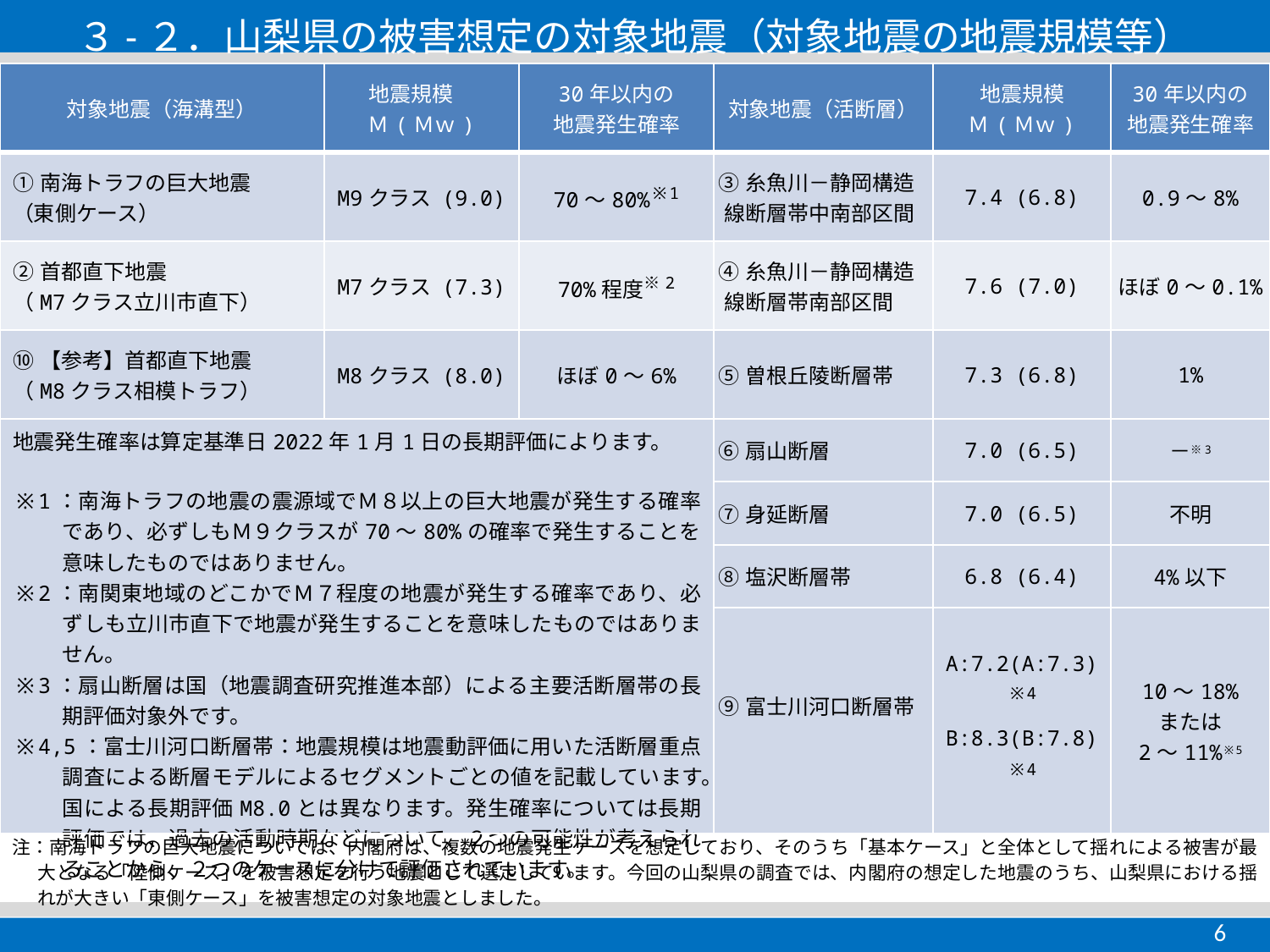

# ３-２．山梨県の被害想定の対象地震（対象地震の地震規模等）
| 対象地震（海溝型） | 地震規模　 Ｍ(Ｍｗ) | 30年以内の 地震発生確率 | 対象地震（活断層） | 地震規模 Ｍ(Ｍｗ) | 30年以内の 地震発生確率 |
| --- | --- | --- | --- | --- | --- |
| ①南海トラフの巨大地震 （東側ケース） | M9クラス (9.0) | 70～80%※1 | ③糸魚川－静岡構造 線断層帯中南部区間 | 7.4 (6.8) | 0.9～8% |
| ②首都直下地震 （M7クラス立川市直下） | M7クラス (7.3) | 70%程度※2 | ④糸魚川－静岡構造 線断層帯南部区間 | 7.6 (7.0) | ほぼ0～0.1% |
| ⑩【参考】首都直下地震 （M8クラス相模トラフ） | M8クラス (8.0) | ほぼ0～6% | ⑤曽根丘陵断層帯 | 7.3 (6.8) | 1% |
| 地震発生確率は算定基準日2022年1月1日の長期評価によります。 ※1：南海トラフの地震の震源域でＭ８以上の巨大地震が発生する確率であり、必ずしもＭ９クラスが70～80%の確率で発生することを意味したものではありません。 ※2：南関東地域のどこかでＭ７程度の地震が発生する確率であり、必ずしも立川市直下で地震が発生することを意味したものではありません。 ※3：扇山断層は国（地震調査研究推進本部）による主要活断層帯の長期評価対象外です。 ※4,5：富士川河口断層帯：地震規模は地震動評価に用いた活断層重点調査による断層モデルによるセグメントごとの値を記載しています。国による長期評価M8.0とは異なります。発生確率については長期評価では、過去の活動時期などについて、２つの可能性が考えられることから、２つのケースに分けて評価されています。 |  |  | ⑥扇山断層 | 7.0 (6.5) | －※3 |
|  |  |  | ⑦身延断層 | 7.0 (6.5) | 不明 |
|  |  |  | ⑧塩沢断層帯 | 6.8 (6.4) | 4%以下 |
|  |  |  | ⑨富士川河口断層帯 | A:7.2(A:7.3) ※4 B:8.3(B:7.8) ※4 | 10～18% または 2～11%※5 |
注：南海トラフの巨大地震については、内閣府は、複数の地震発生ケースを想定しており、そのうち「基本ケース」と全体として揺れによる被害が最大となる「陸側ケース」を被害想定を行う地震として選定しています。今回の山梨県の調査では、内閣府の想定した地震のうち、山梨県における揺れが大きい「東側ケース」を被害想定の対象地震としました。